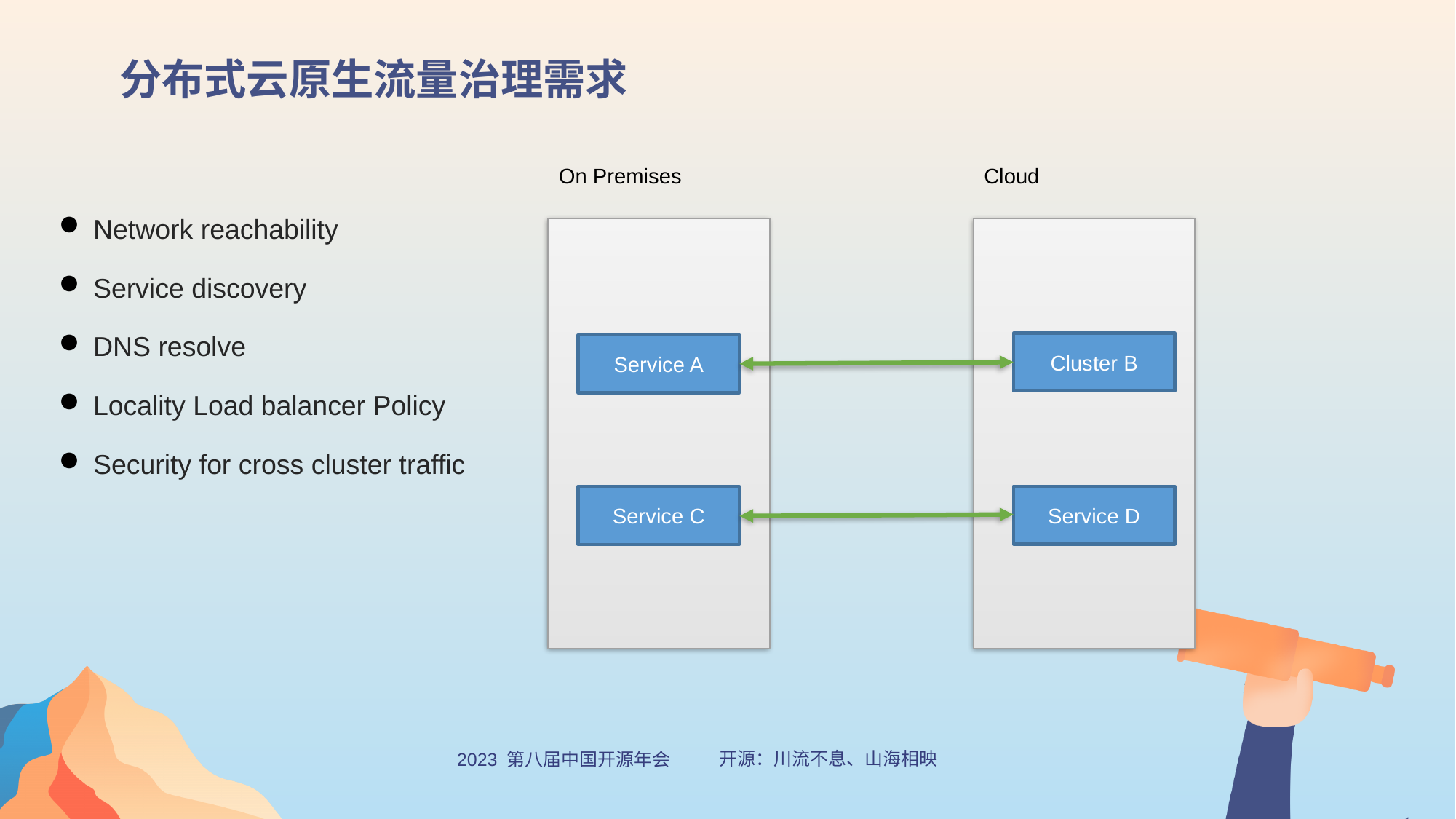

分布式云原生流量治理需求
Network reachability

Service discovery

DNS resolve

Locality Load balancer Policy

Security for cross cluster traffic

On Premises
Cloud

Cluster B
Service A
Service D
Service C